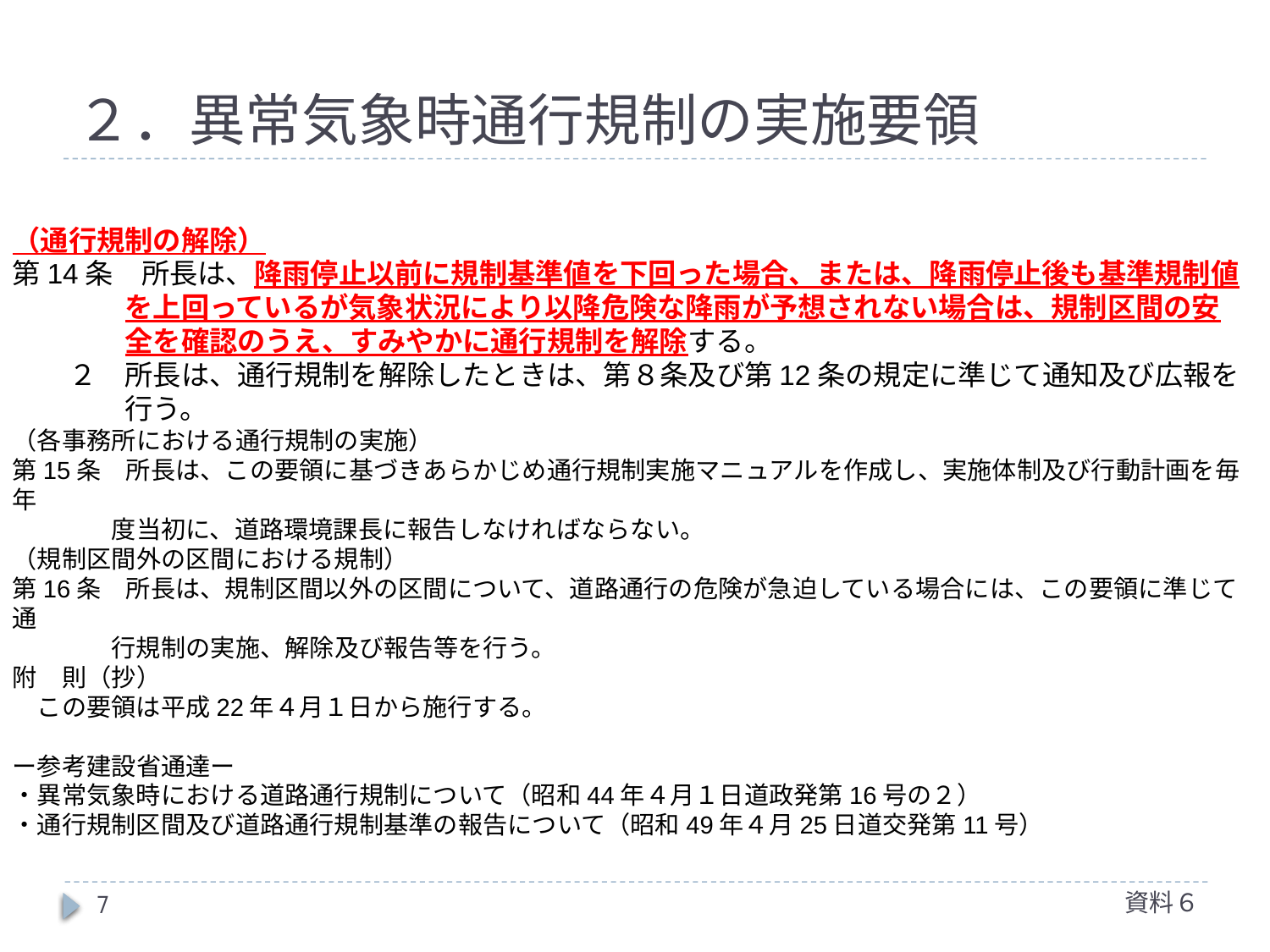

# ２．異常気象時通行規制の実施要領
（通行規制の解除）
第14条　所長は、降雨停止以前に規制基準値を下回った場合、または、降雨停止後も基準規制値
　　　　を上回っているが気象状況により以降危険な降雨が予想されない場合は、規制区間の安
　　　　全を確認のうえ、すみやかに通行規制を解除する。
　　２　所長は、通行規制を解除したときは、第８条及び第12条の規定に準じて通知及び広報を
　　　　行う。
（各事務所における通行規制の実施）
第15条　所長は、この要領に基づきあらかじめ通行規制実施マニュアルを作成し、実施体制及び行動計画を毎年
　　　　度当初に、道路環境課長に報告しなければならない。
（規制区間外の区間における規制）
第16条　所長は、規制区間以外の区間について、道路通行の危険が急迫している場合には、この要領に準じて通
　　　　行規制の実施、解除及び報告等を行う。
附　則（抄）
　この要領は平成22年４月１日から施行する。

ー参考建設省通達ー
・異常気象時における道路通行規制について（昭和44年４月１日道政発第16号の２）
・通行規制区間及び道路通行規制基準の報告について（昭和49年４月25日道交発第11号）
資料６
7